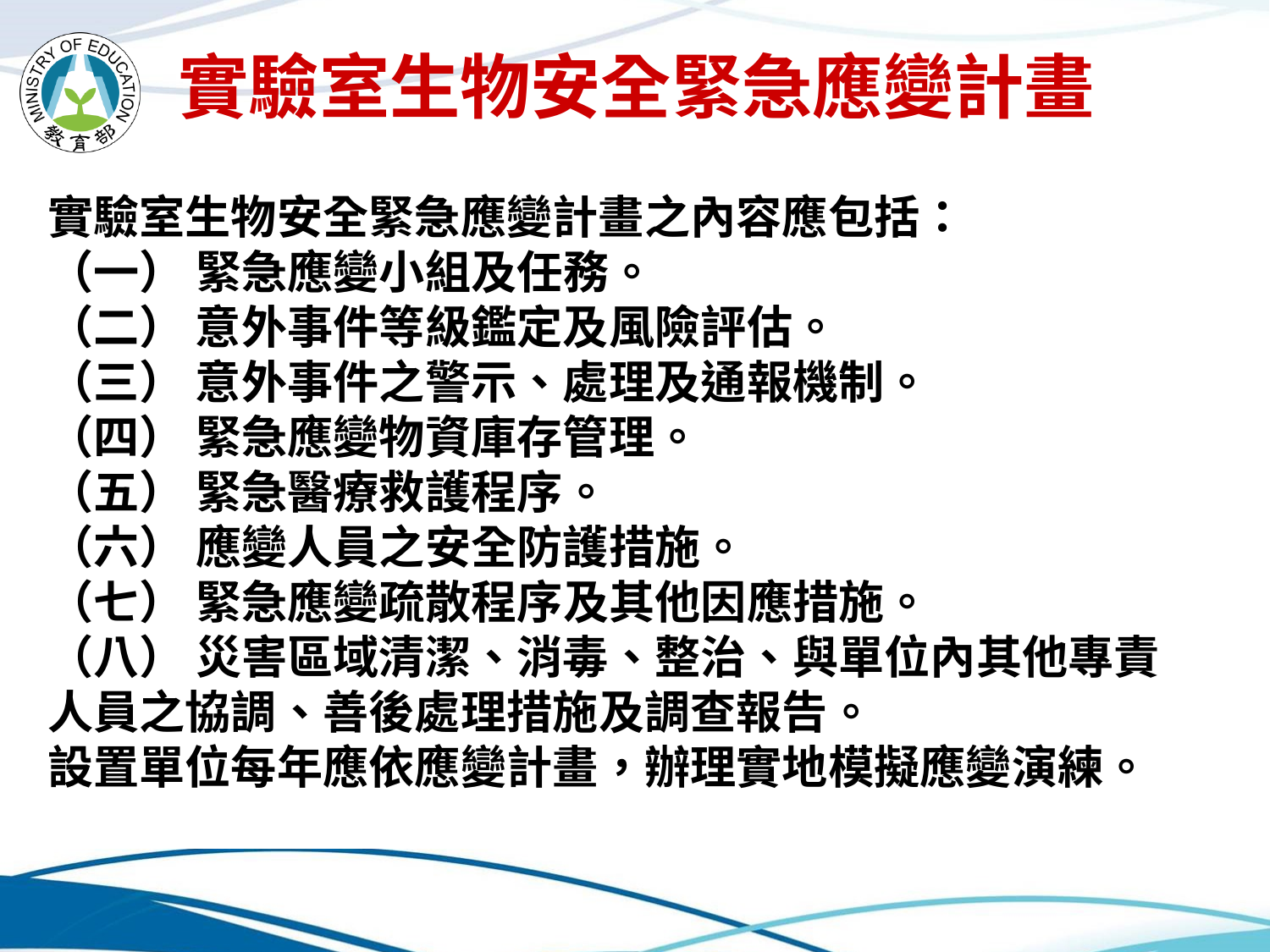

實驗室生物安全緊急應變計畫
實驗室生物安全緊急應變計畫之內容應包括：
（一） 緊急應變小組及任務。
（二） 意外事件等級鑑定及風險評估。
（三） 意外事件之警示、處理及通報機制。
（四） 緊急應變物資庫存管理。
（五） 緊急醫療救護程序。
（六） 應變人員之安全防護措施。
（七） 緊急應變疏散程序及其他因應措施。
（八） 災害區域清潔、消毒、整治、與單位內其他專責人員之協調、善後處理措施及調查報告。
設置單位每年應依應變計畫，辦理實地模擬應變演練。
50